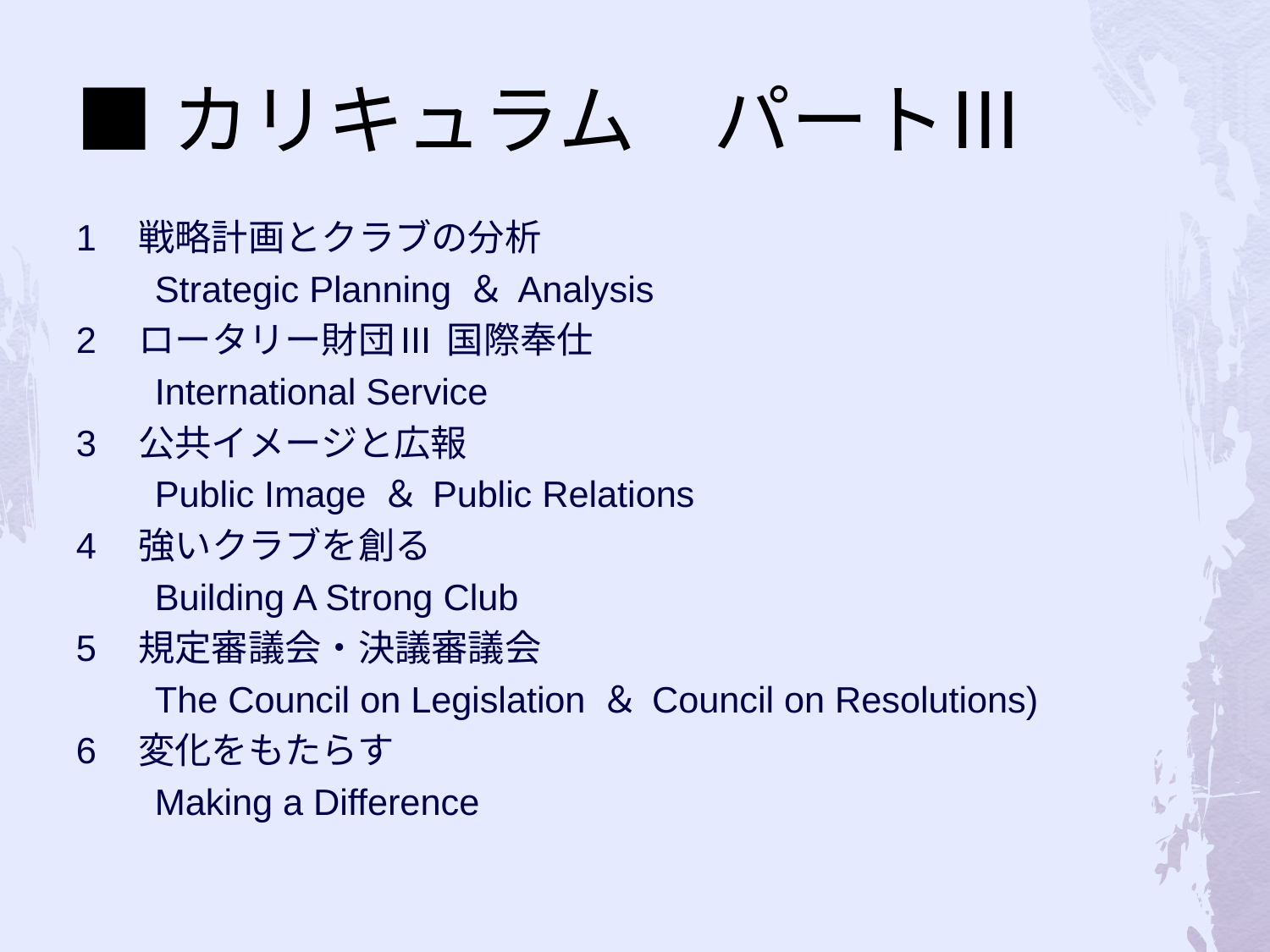

# ■カリキュラム　パートⅢ
1　戦略計画とクラブの分析
　　Strategic Planning ＆ Analysis
2　ロータリー財団III 国際奉仕
　　International Service
3　公共イメージと広報
　　Public Image ＆ Public Relations
4　強いクラブを創る
　　Building A Strong Club
5　規定審議会・決議審議会
　　The Council on Legislation ＆ Council on Resolutions)
6　変化をもたらす
　　Making a Difference